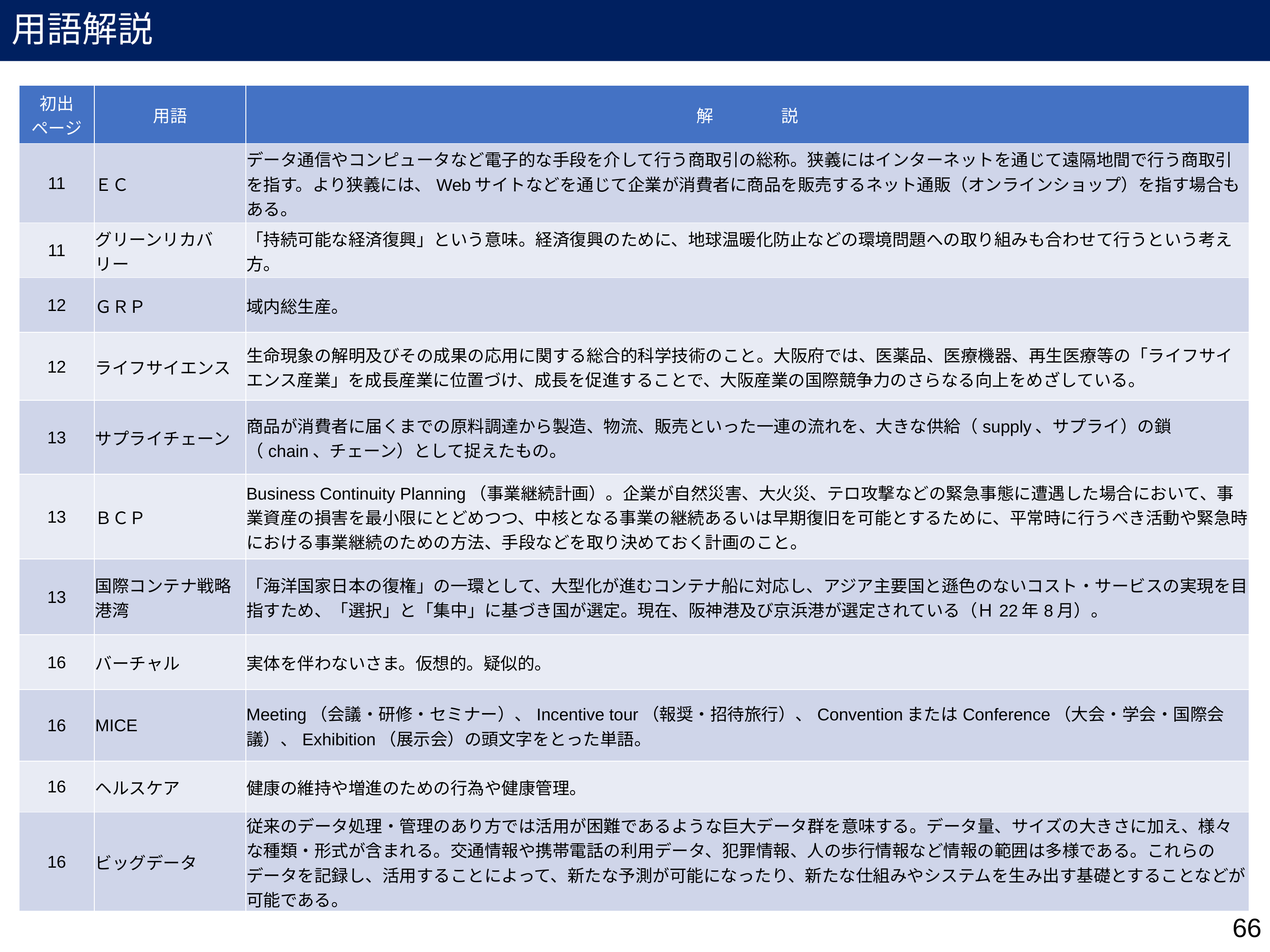

用語解説
| 初出 ページ | 用語 | 解　　　　説 |
| --- | --- | --- |
| 11 | ＥＣ | データ通信やコンピュータなど電子的な手段を介して行う商取引の総称。狭義にはインターネットを通じて遠隔地間で行う商取引を指す。より狭義には、Webサイトなどを通じて企業が消費者に商品を販売するネット通販（オンラインショップ）を指す場合もある。 |
| 11 | グリーンリカバリー | 「持続可能な経済復興」という意味。経済復興のために、地球温暖化防止などの環境問題への取り組みも合わせて行うという考え方。 |
| 12 | ＧＲＰ | 域内総生産。 |
| 12 | ライフサイエンス | 生命現象の解明及びその成果の応用に関する総合的科学技術のこと。大阪府では、医薬品、医療機器、再生医療等の「ライフサイエンス産業」を成長産業に位置づけ、成長を促進することで、大阪産業の国際競争力のさらなる向上をめざしている。 |
| 13 | サプライチェーン | 商品が消費者に届くまでの原料調達から製造、物流、販売といった一連の流れを、大きな供給（supply、サプライ）の鎖（chain、チェーン）として捉えたもの。 |
| 13 | ＢＣＰ | Business Continuity Planning（事業継続計画）。企業が自然災害、大火災、テロ攻撃などの緊急事態に遭遇した場合において、事業資産の損害を最小限にとどめつつ、中核となる事業の継続あるいは早期復旧を可能とするために、平常時に行うべき活動や緊急時における事業継続のための方法、手段などを取り決めておく計画のこと。 |
| 13 | 国際コンテナ戦略港湾 | 「海洋国家日本の復権」の一環として、大型化が進むコンテナ船に対応し、アジア主要国と遜色のないコスト・サービスの実現を目指すため、「選択」と「集中」に基づき国が選定。現在、阪神港及び京浜港が選定されている（Ｈ22年8月）。 |
| 16 | バーチャル | 実体を伴わないさま。仮想的。疑似的。 |
| 16 | MICE | Meeting（会議・研修・セミナー）、Incentive tour（報奨・招待旅行）、ConventionまたはConference（大会・学会・国際会議）、Exhibition（展示会）の頭文字をとった単語。 |
| 16 | ヘルスケア | 健康の維持や増進のための行為や健康管理。 |
| 16 | ビッグデータ | 従来のデータ処理・管理のあり方では活用が困難であるような巨大データ群を意味する。データ量、サイズの大きさに加え、様々な種類・形式が含まれる。交通情報や携帯電話の利用データ、犯罪情報、人の歩行情報など情報の範囲は多様である。これらのデータを記録し、活用することによって、新たな予測が可能になったり、新たな仕組みやシステムを生み出す基礎とすることなどが可能である。 |
66